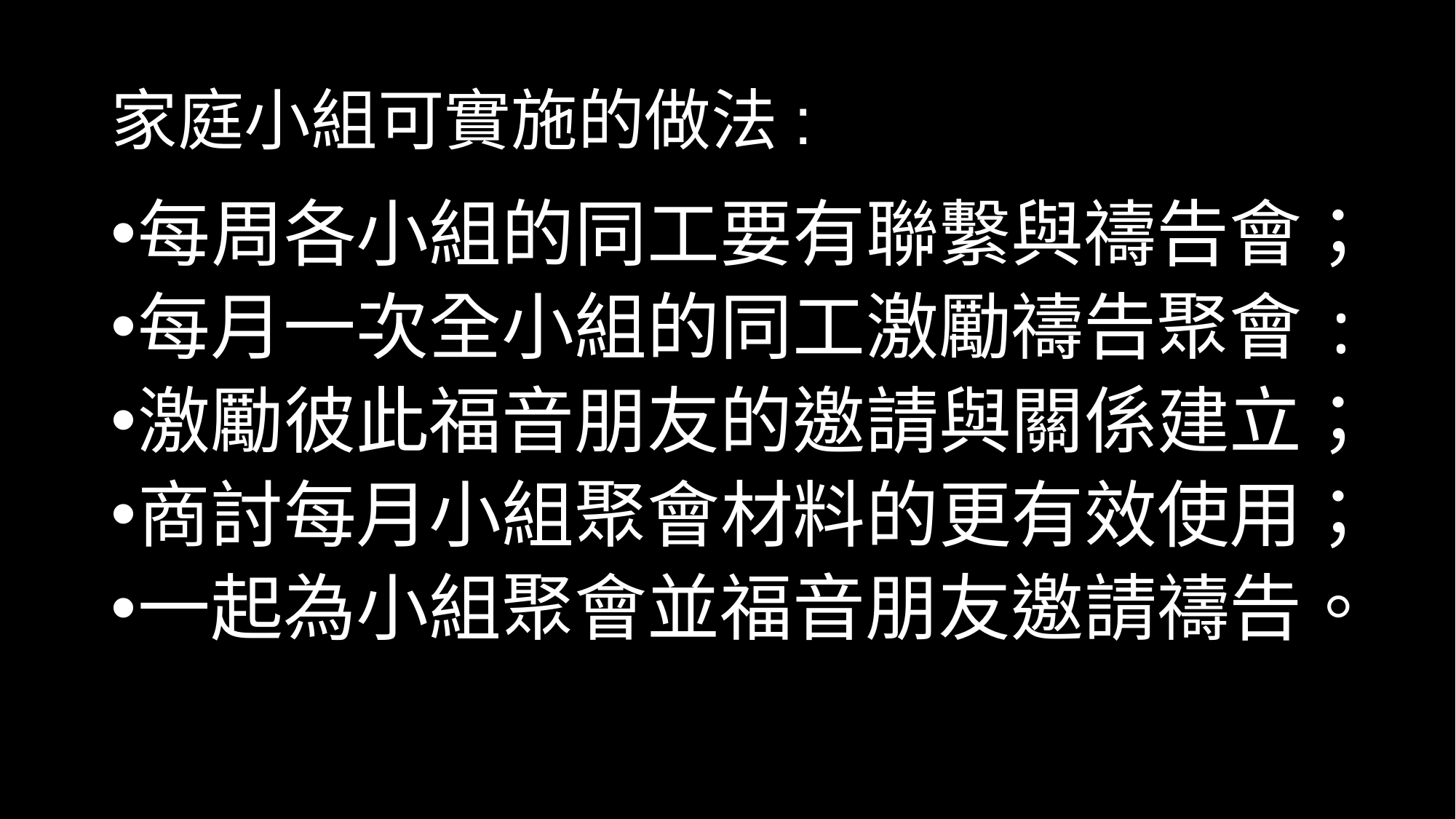

# 家庭小組可實施的做法:
每周各小組的同工要有聯繫與禱告會；
每月一次全小組的同工激勵禱告聚會:
激勵彼此福音朋友的邀請與關係建立；
商討每月小組聚會材料的更有效使用；
一起為小組聚會並福音朋友邀請禱告。